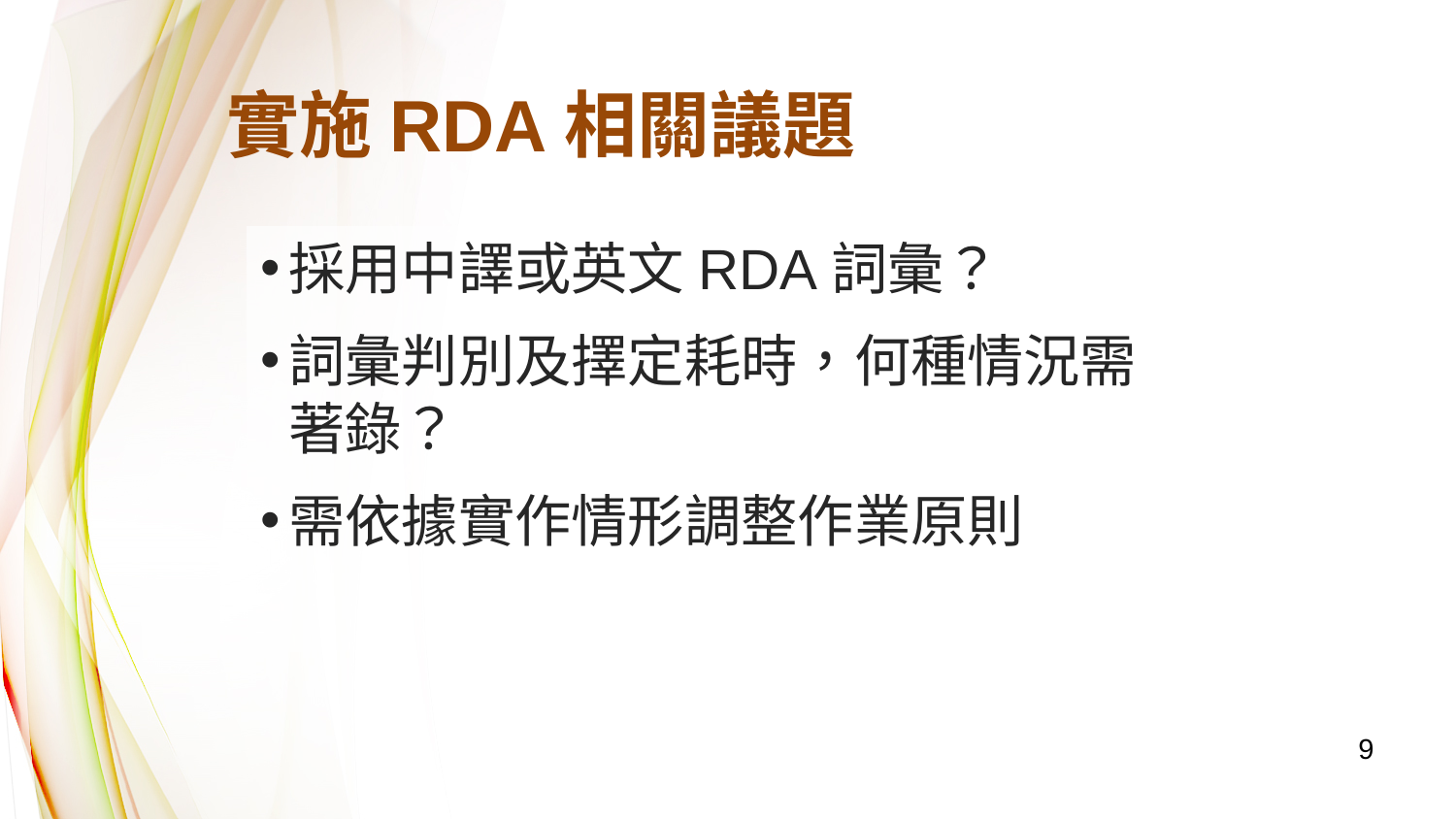

實施RDA相關議題
採用中譯或英文RDA詞彙？
詞彙判別及擇定耗時，何種情況需著錄？
需依據實作情形調整作業原則

9